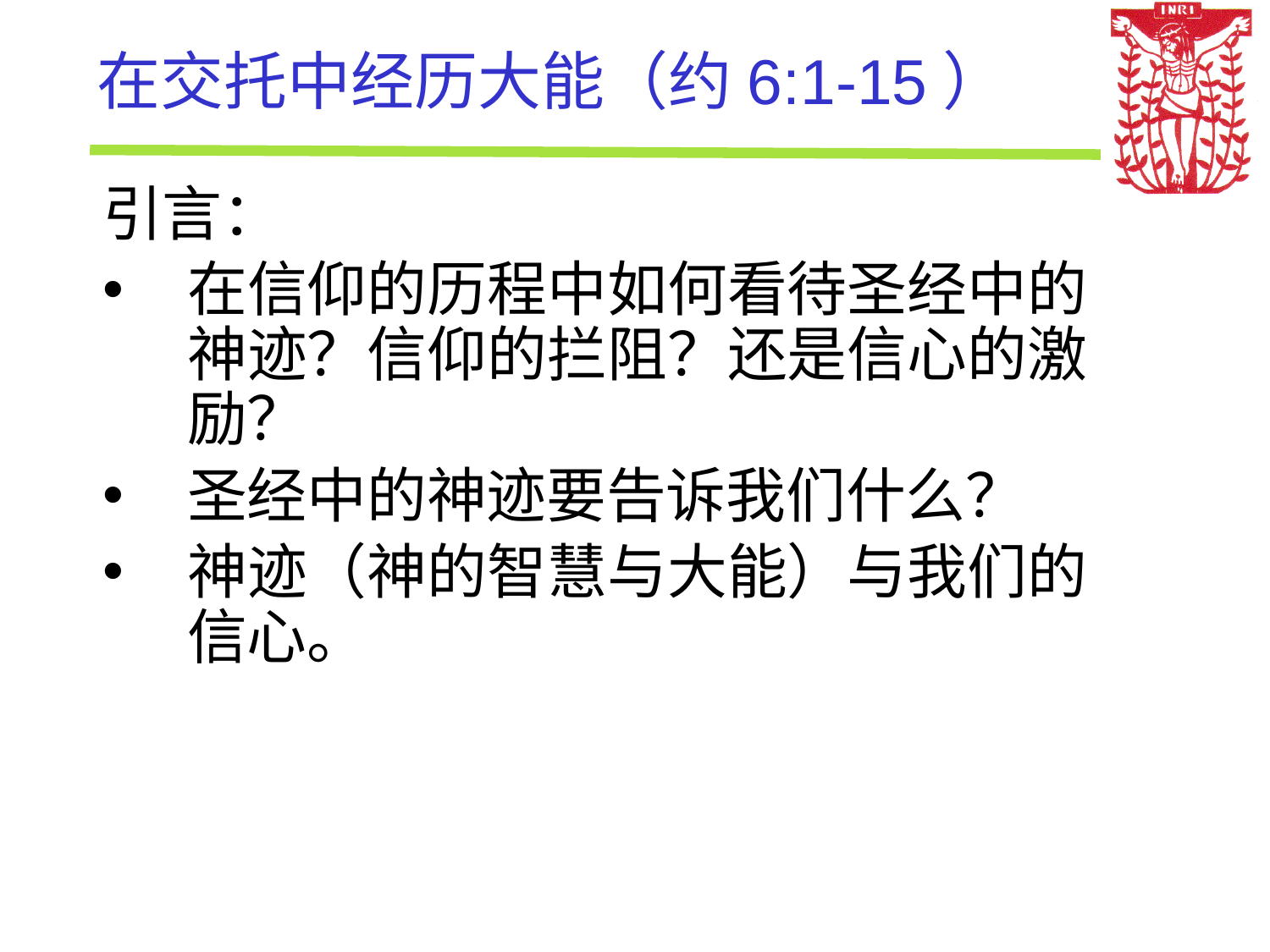

# 在交托中经历大能（约6:1-15）
引言：
在信仰的历程中如何看待圣经中的神迹？信仰的拦阻？还是信心的激励？
圣经中的神迹要告诉我们什么？
神迹（神的智慧与大能）与我们的信心。